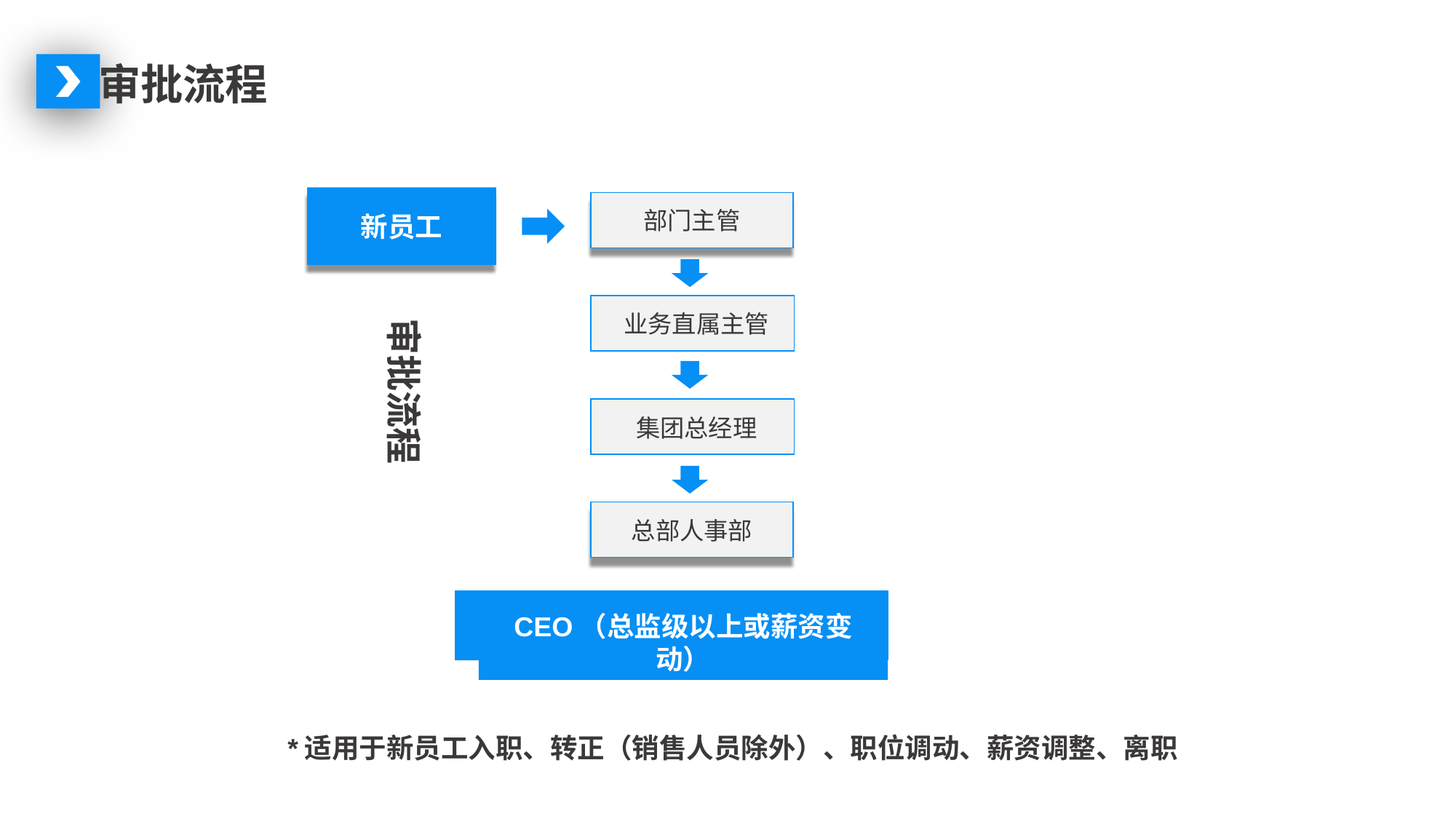

审批流程
新员工
部门主管

业务直属主管
审批流程

集团总经理

总部人事部

CEO（总监级以上或薪资变动）
*适用于新员工入职、转正（销售人员除外）、职位调动、薪资调整、离职